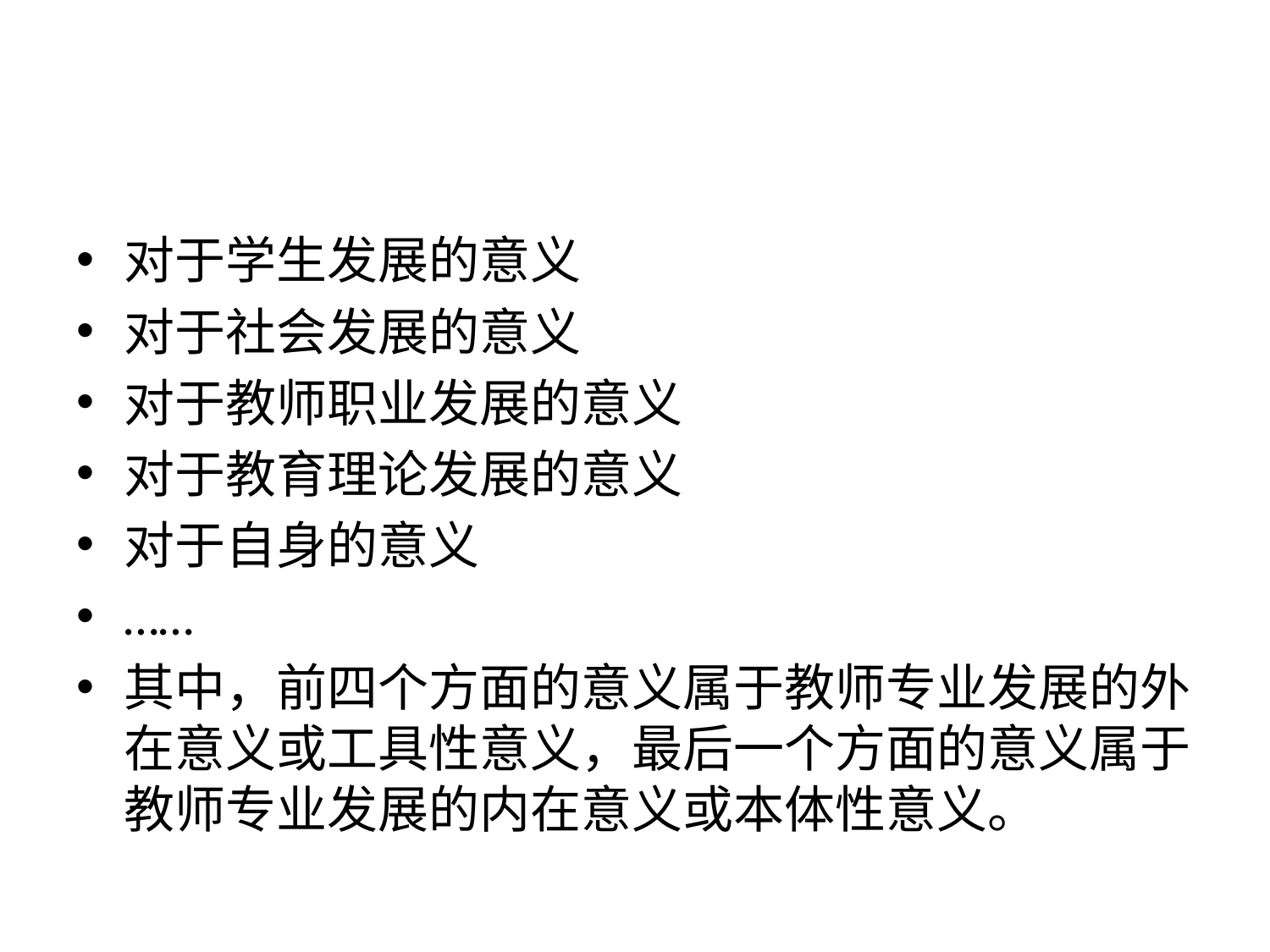

#
对于学生发展的意义
对于社会发展的意义
对于教师职业发展的意义
对于教育理论发展的意义
对于自身的意义
……
其中，前四个方面的意义属于教师专业发展的外在意义或工具性意义，最后一个方面的意义属于教师专业发展的内在意义或本体性意义。